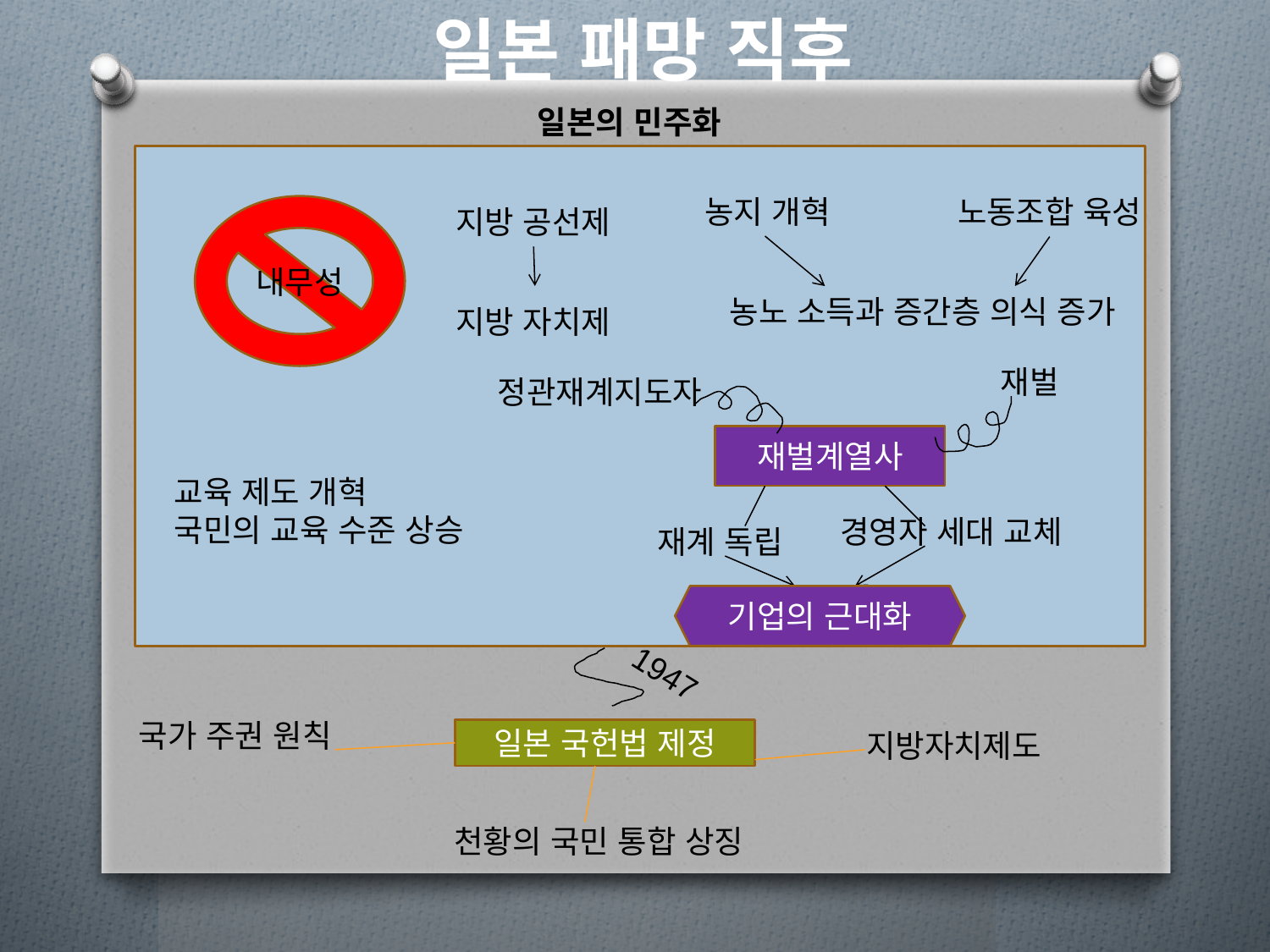

# 일본 패망 직후
일본의 민주화

농지 개혁
노동조합 육성
내무성
지방 공선제
농노 소득과 증간층 의식 증가
지방 자치제
재벌
정관재계지도자

재벌계열사
교육 제도 개혁
국민의 교육 수준 상승
경영자 세대 교체
재계 독립
기업의 근대화
1947

국가 주권 원칙
일본 국헌법 제정
지방자치제도
천황의 국민 통합 상징